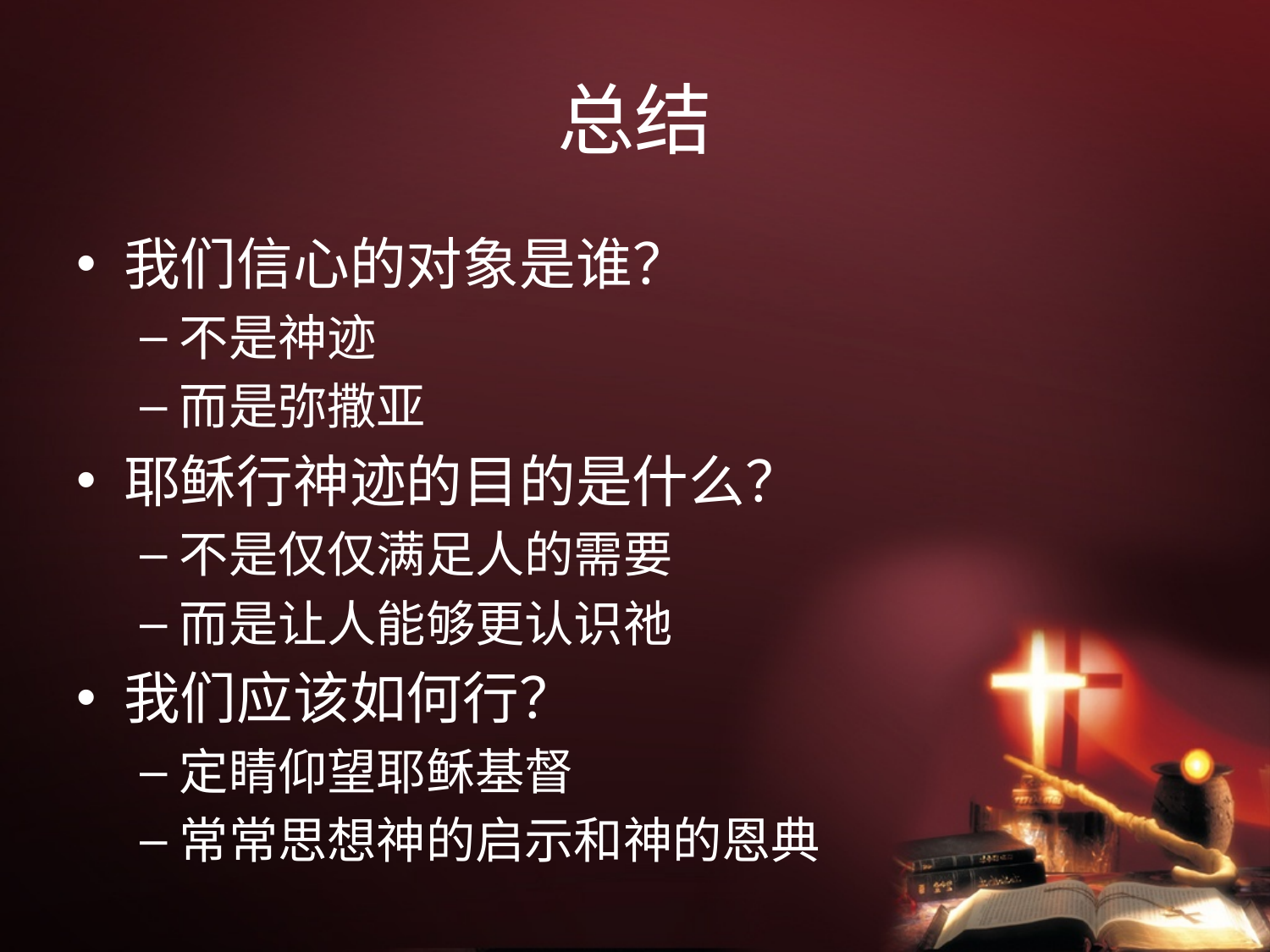

# 总结
我们信心的对象是谁？
不是神迹
而是弥撒亚
耶稣行神迹的目的是什么？
不是仅仅满足人的需要
而是让人能够更认识祂
我们应该如何行？
定睛仰望耶稣基督
常常思想神的启示和神的恩典